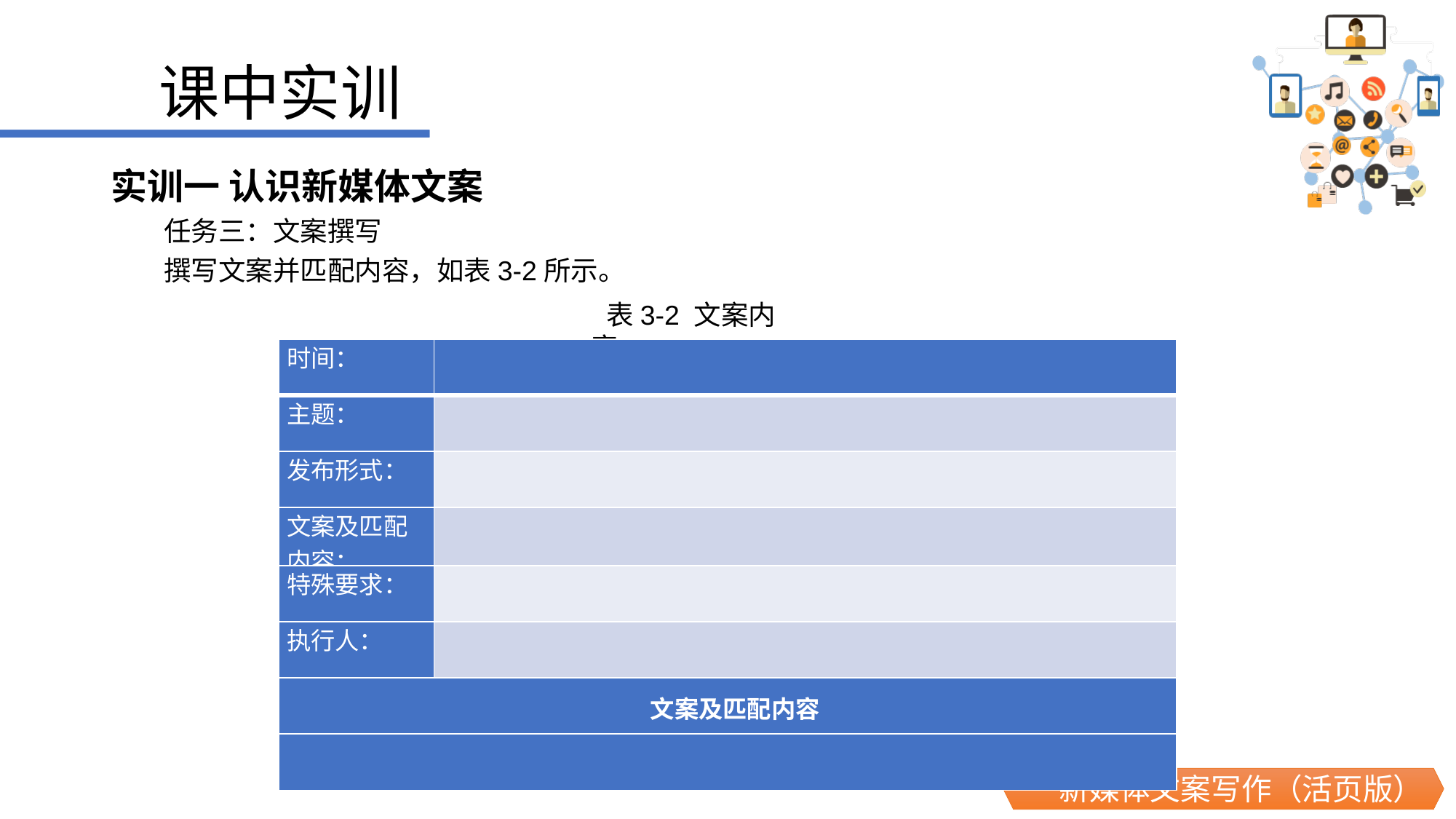

课中实训

实训一 认识新媒体文案
     任务三：文案撰写
     撰写文案并匹配内容，如表3-2所示。
表3-2 文案内容
| 时间： |  |
| --- | --- |
| 主题： |  |
| 发布形式： |  |
| 文案及匹配内容： |  |
| 特殊要求： |  |
| 执行人： |  |
| 文案及匹配内容 |  |
|  |  |